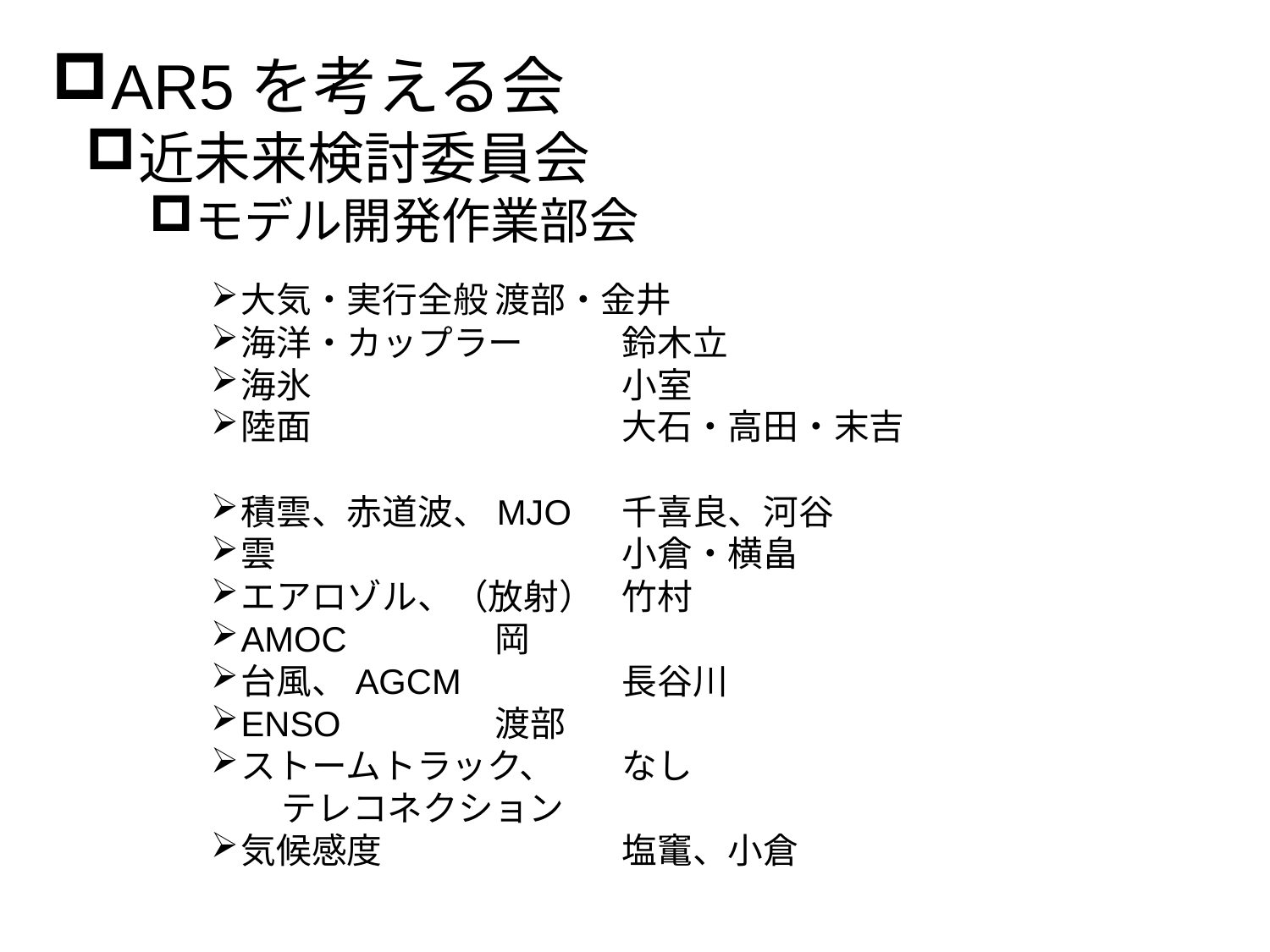

AR5を考える会
近未来検討委員会
モデル開発作業部会
大気・実行全般	渡部・金井
海洋・カップラー	鈴木立
海氷			小室
陸面			大石・高田・末吉

積雲、赤道波、MJO	千喜良、河谷
雲			小倉・横畠
エアロゾル、（放射）	竹村
AMOC		岡
台風、AGCM		長谷川
ENSO		渡部
ストームトラック、	なし
　　テレコネクション
気候感度		塩竃、小倉